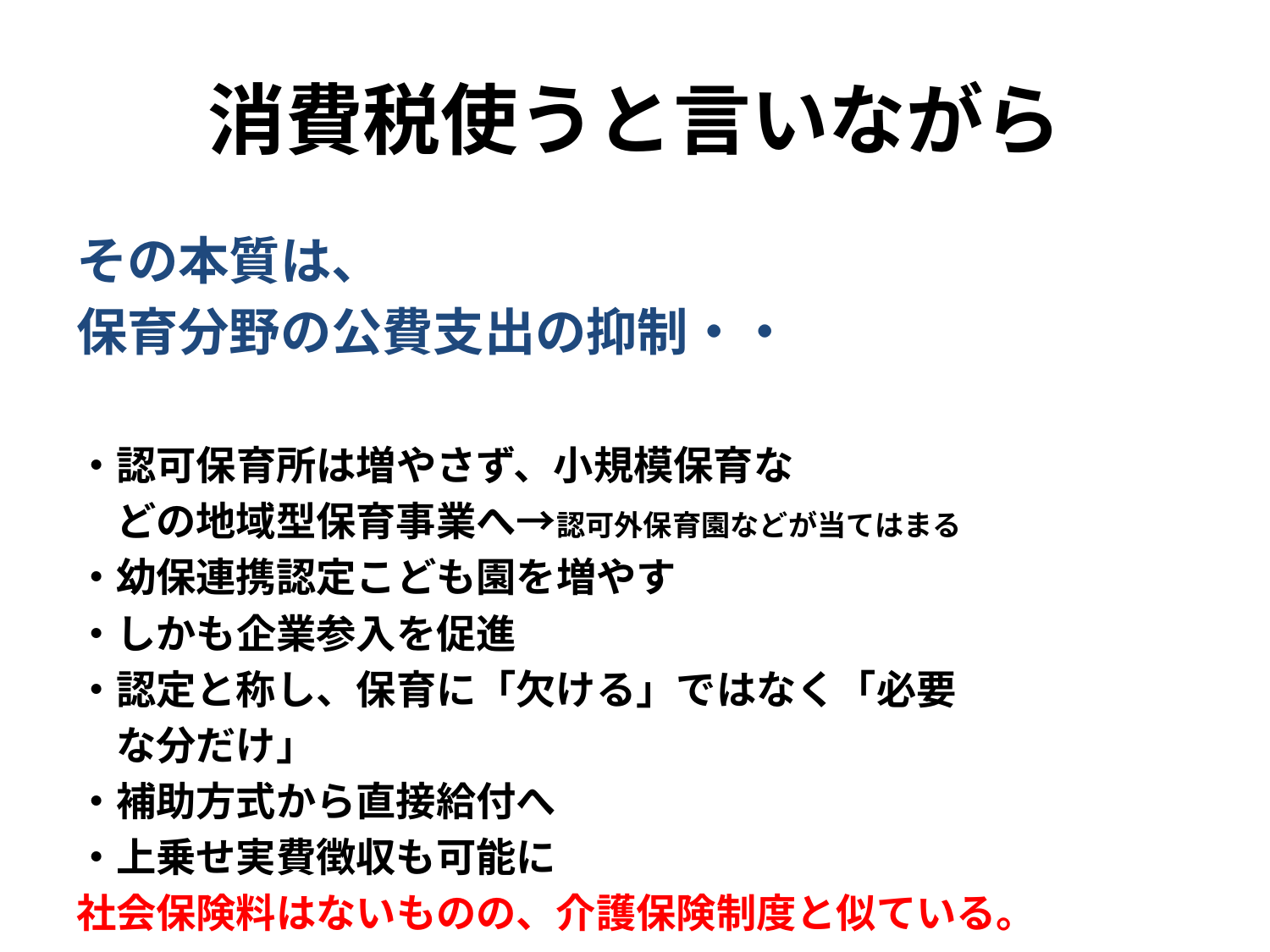

# 消費税使うと言いながら
その本質は、
保育分野の公費支出の抑制・・

・認可保育所は増やさず、小規模保育な
　どの地域型保育事業へ→認可外保育園などが当てはまる
・幼保連携認定こども園を増やす
・しかも企業参入を促進
・認定と称し、保育に「欠ける」ではなく「必要
　な分だけ」
・補助方式から直接給付へ
・上乗せ実費徴収も可能に
社会保険料はないものの、介護保険制度と似ている。